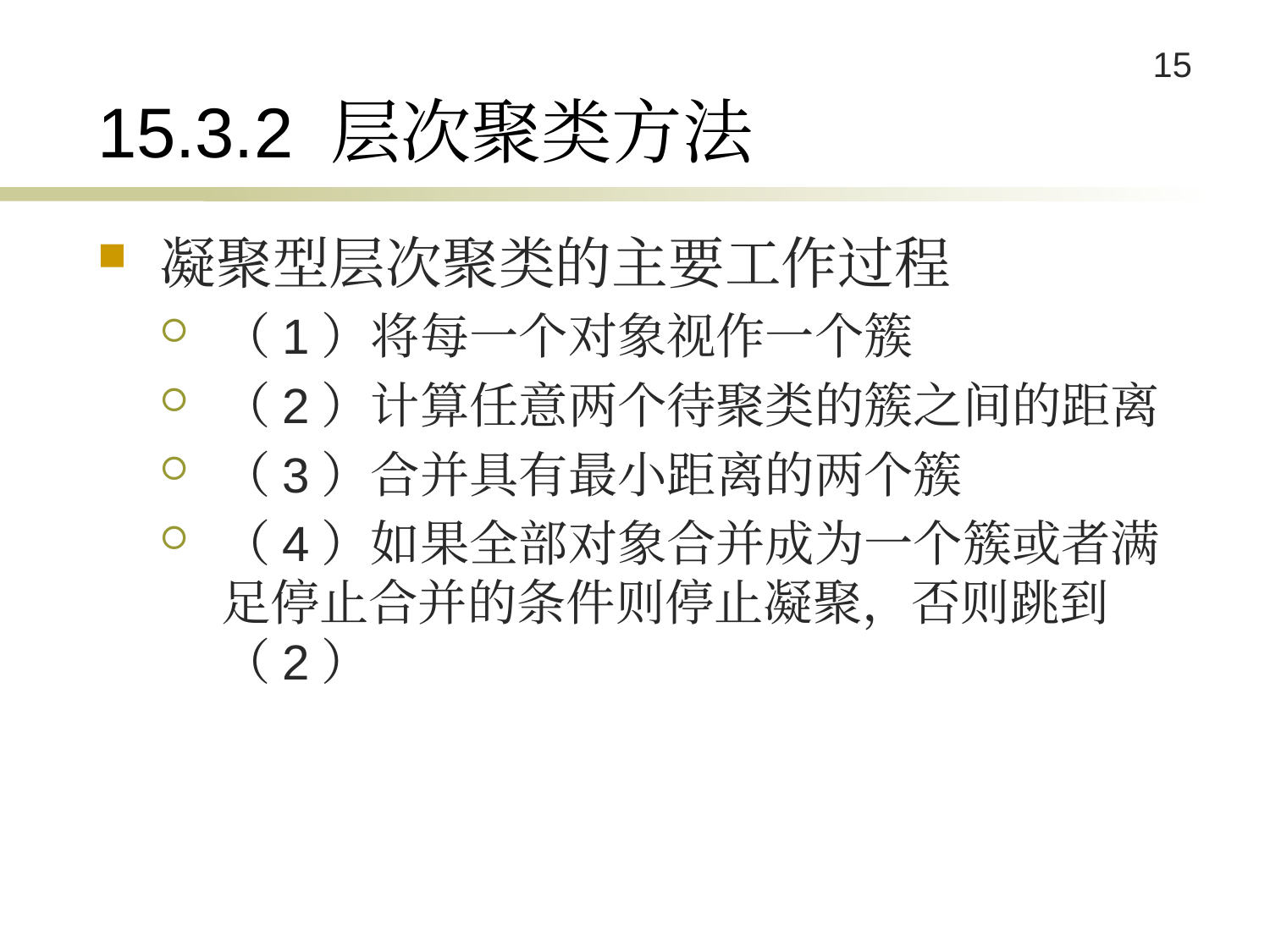

# 15.3.2 层次聚类方法
凝聚型层次聚类的主要工作过程
（1）将每一个对象视作一个簇
（2）计算任意两个待聚类的簇之间的距离
（3）合并具有最小距离的两个簇
（4）如果全部对象合并成为一个簇或者满足停止合并的条件则停止凝聚，否则跳到（2）